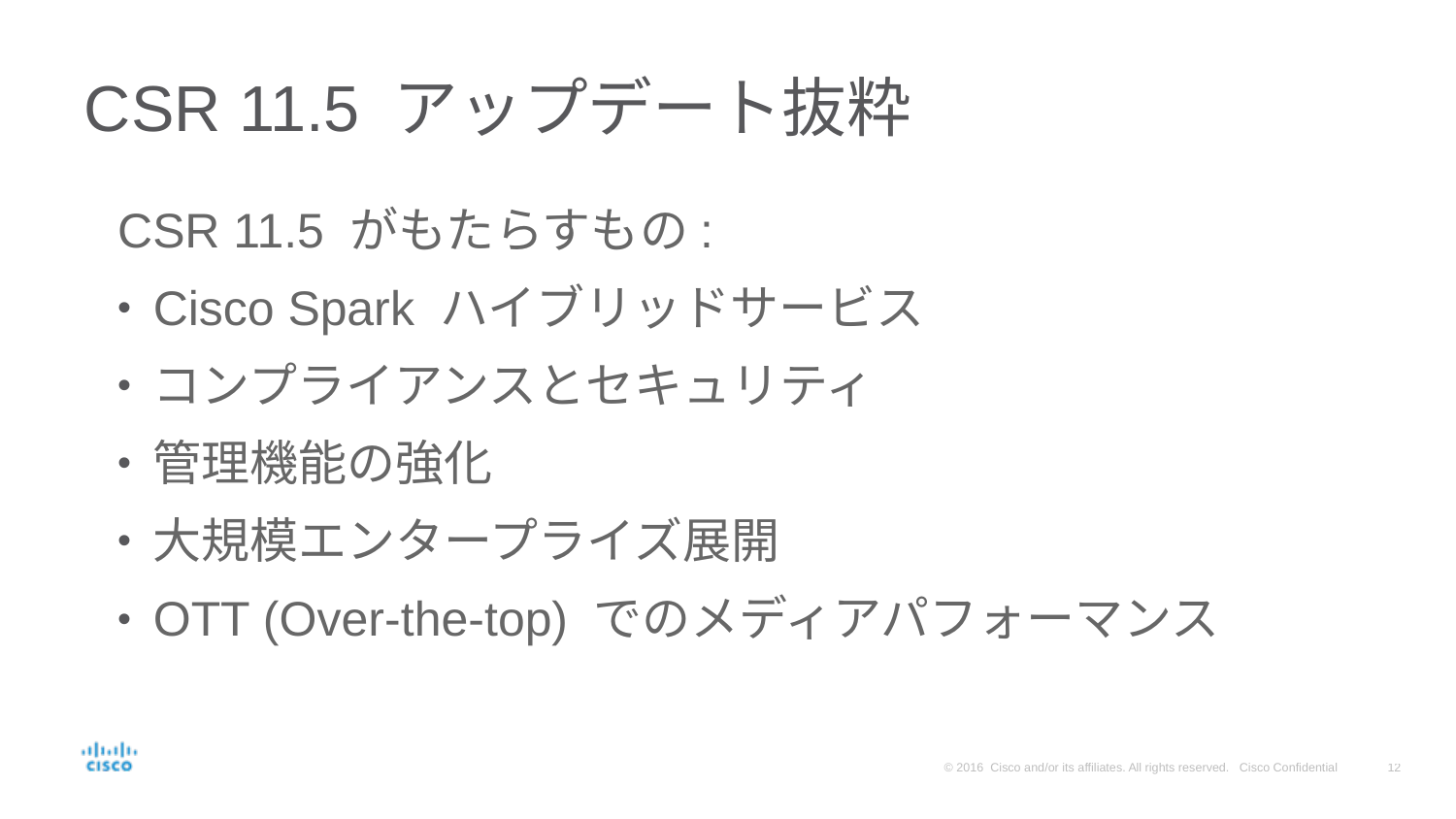

# CSR 11.5 アップデート抜粋
CSR 11.5 がもたらすもの:
Cisco Spark ハイブリッドサービス
コンプライアンスとセキュリティ
管理機能の強化
大規模エンタープライズ展開
OTT (Over-the-top) でのメディアパフォーマンス